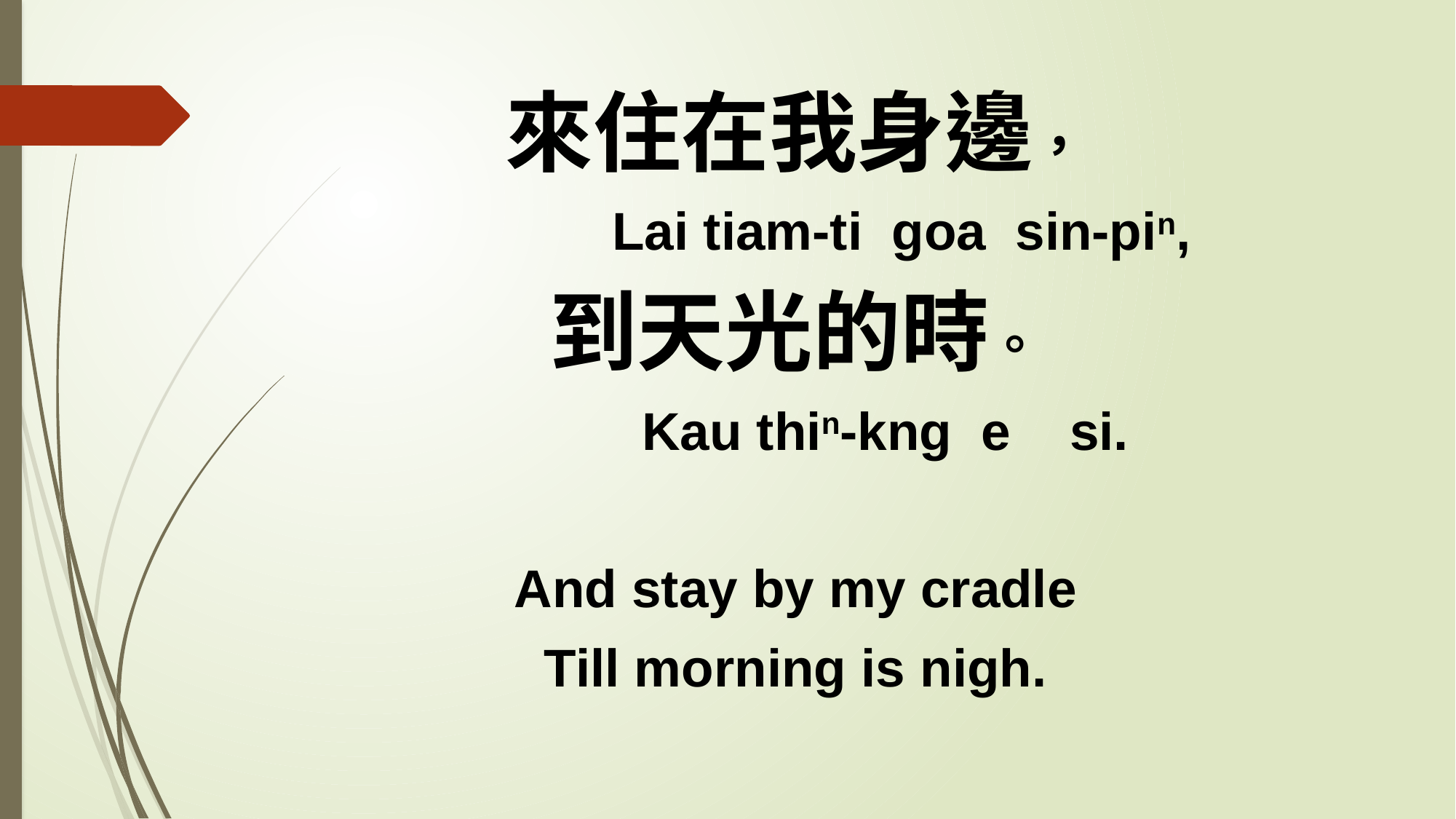

來住在我身邊，
                          Lai tiam-ti  goa  sin-pin,
到天光的時。
                            Kau thin-kng  e    si.

And stay by my cradle
Till morning is nigh.